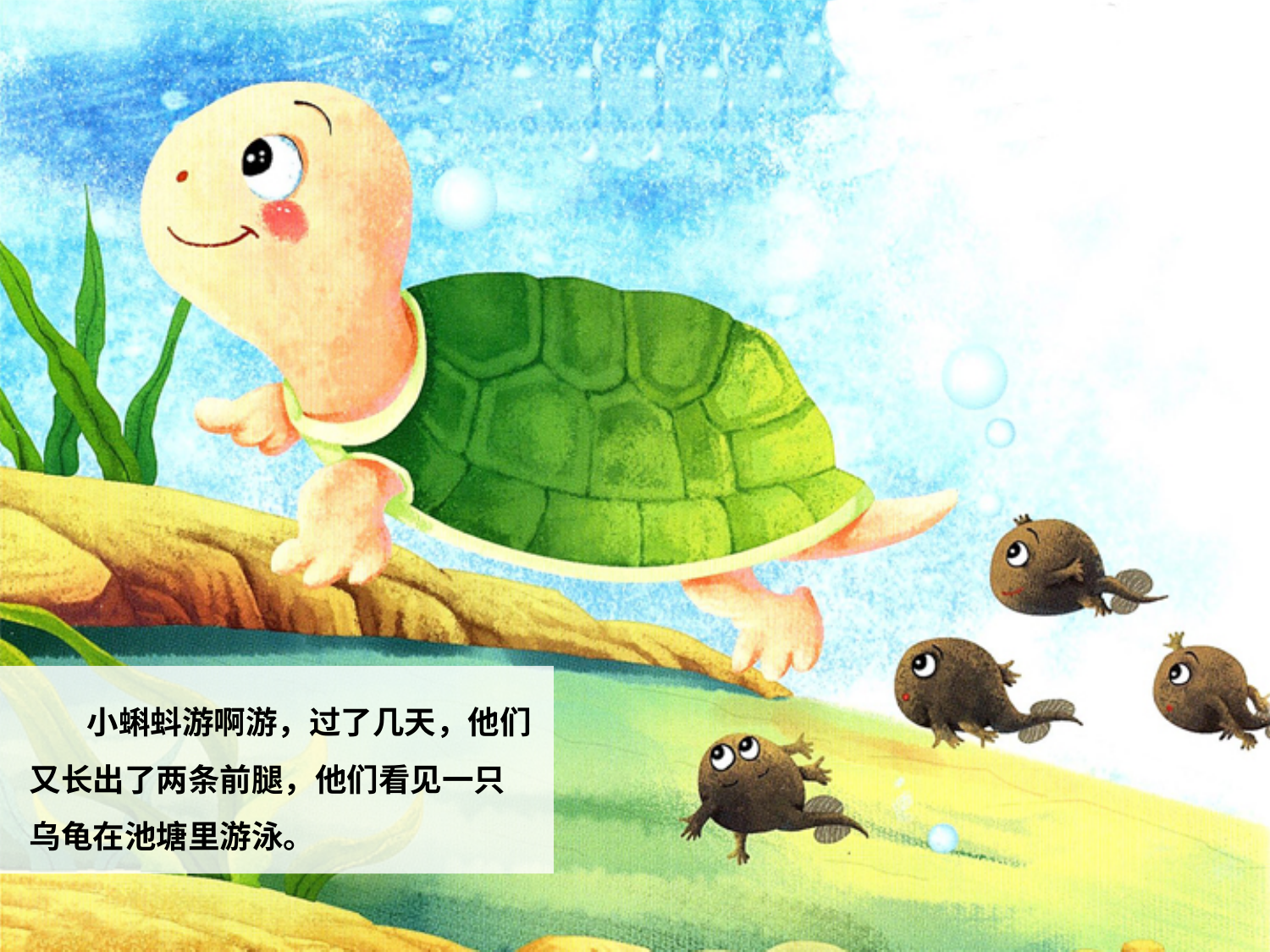

小蝌蚪游啊游，过了几天，他们又长出了两条前腿，他们看见一只乌龟在池塘里游泳。